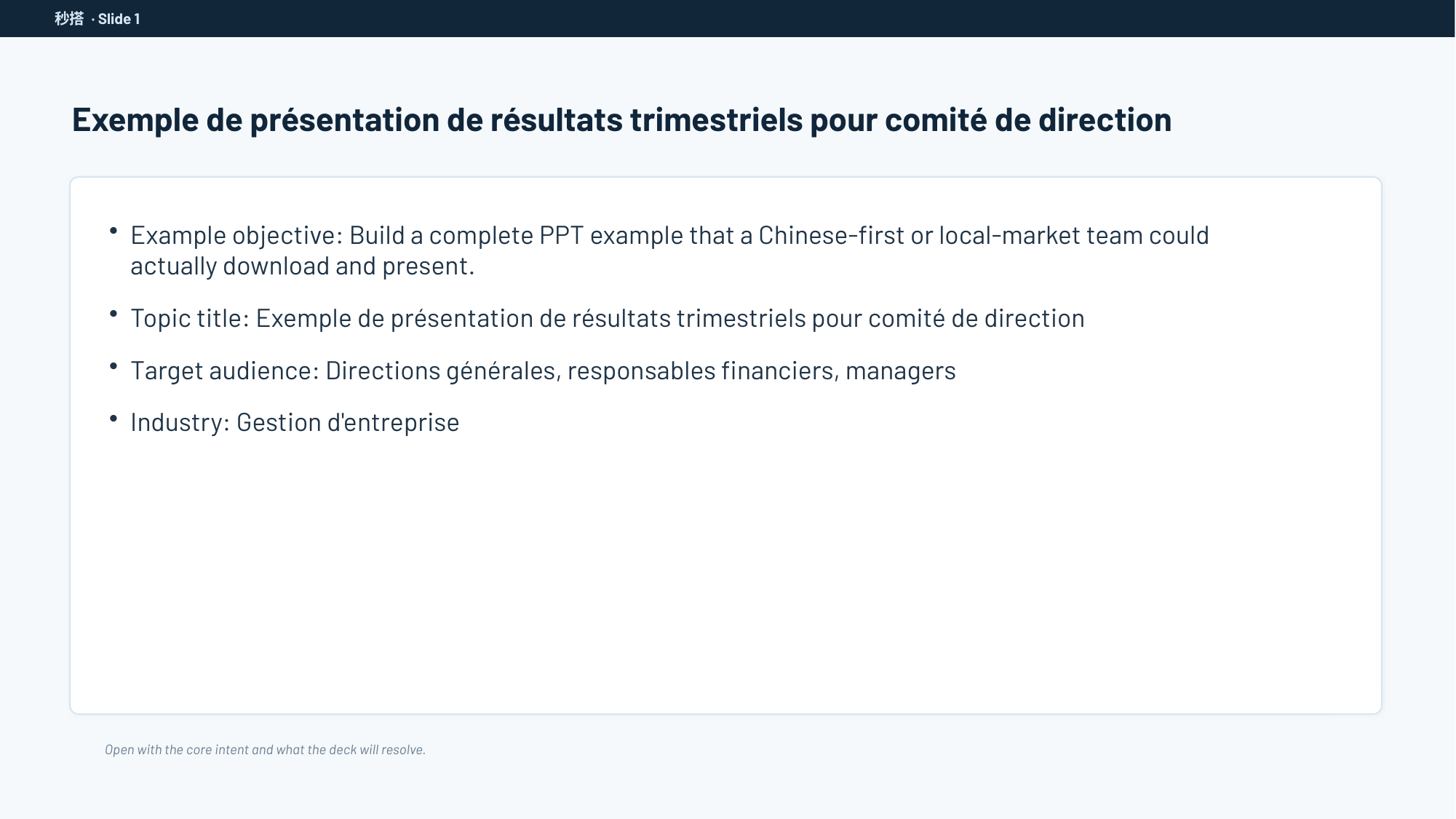

秒搭 · Slide 1
Exemple de présentation de résultats trimestriels pour comité de direction

Example objective: Build a complete PPT example that a Chinese-first or local-market team could actually download and present.
Topic title: Exemple de présentation de résultats trimestriels pour comité de direction
Target audience: Directions générales, responsables financiers, managers
Industry: Gestion d'entreprise
Open with the core intent and what the deck will resolve.